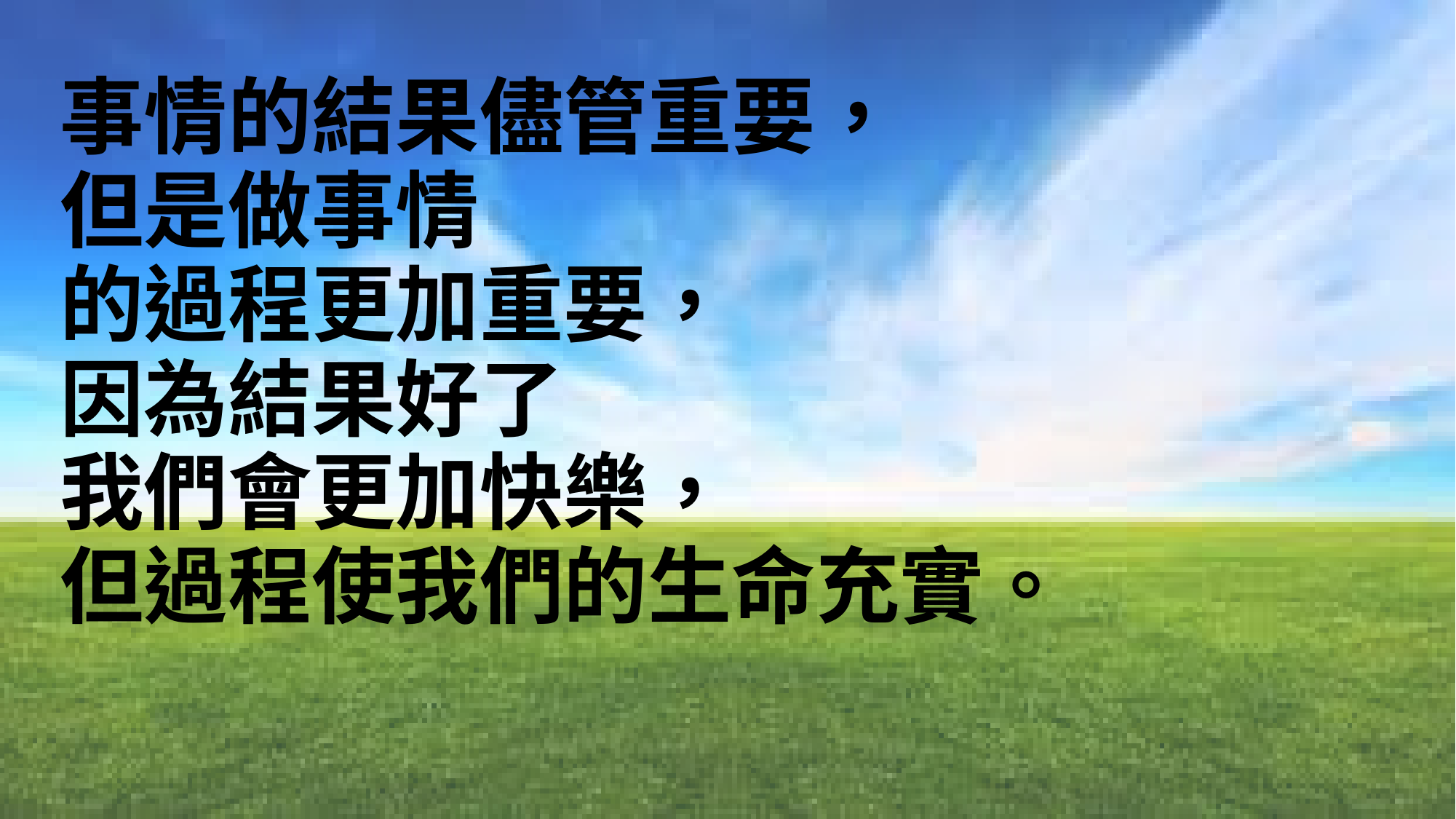

事情的結果儘管重要，
但是做事情
的過程更加重要，
因為結果好了
我們會更加快樂，
但過程使我們的生命充實。